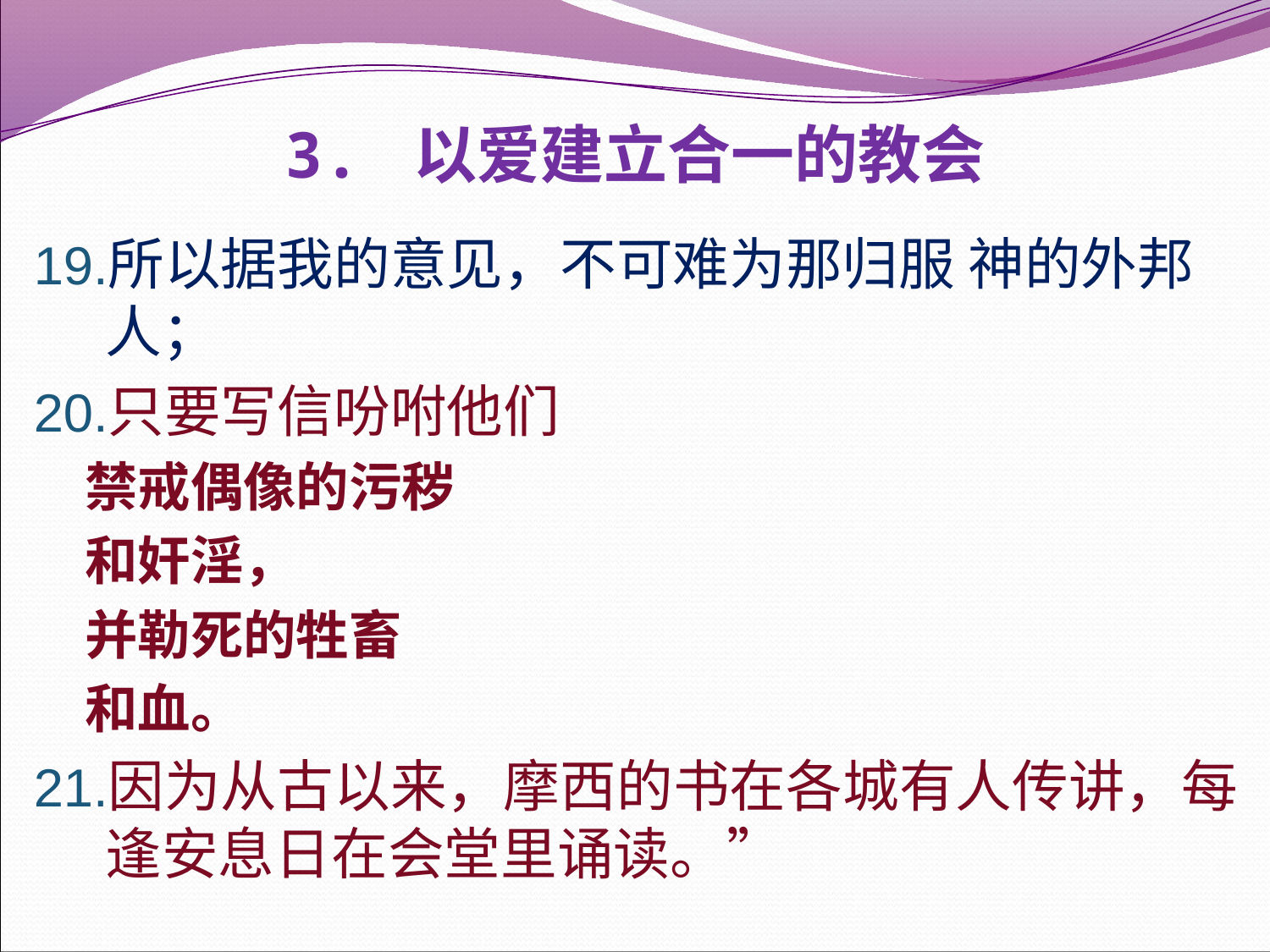

# 3. 以爱建立合一的教会
所以据我的意见，不可难为那归服 神的外邦人；
只要写信吩咐他们
禁戒偶像的污秽
和奸淫，
并勒死的牲畜
和血。
因为从古以来，摩西的书在各城有人传讲，每逢安息日在会堂里诵读。”